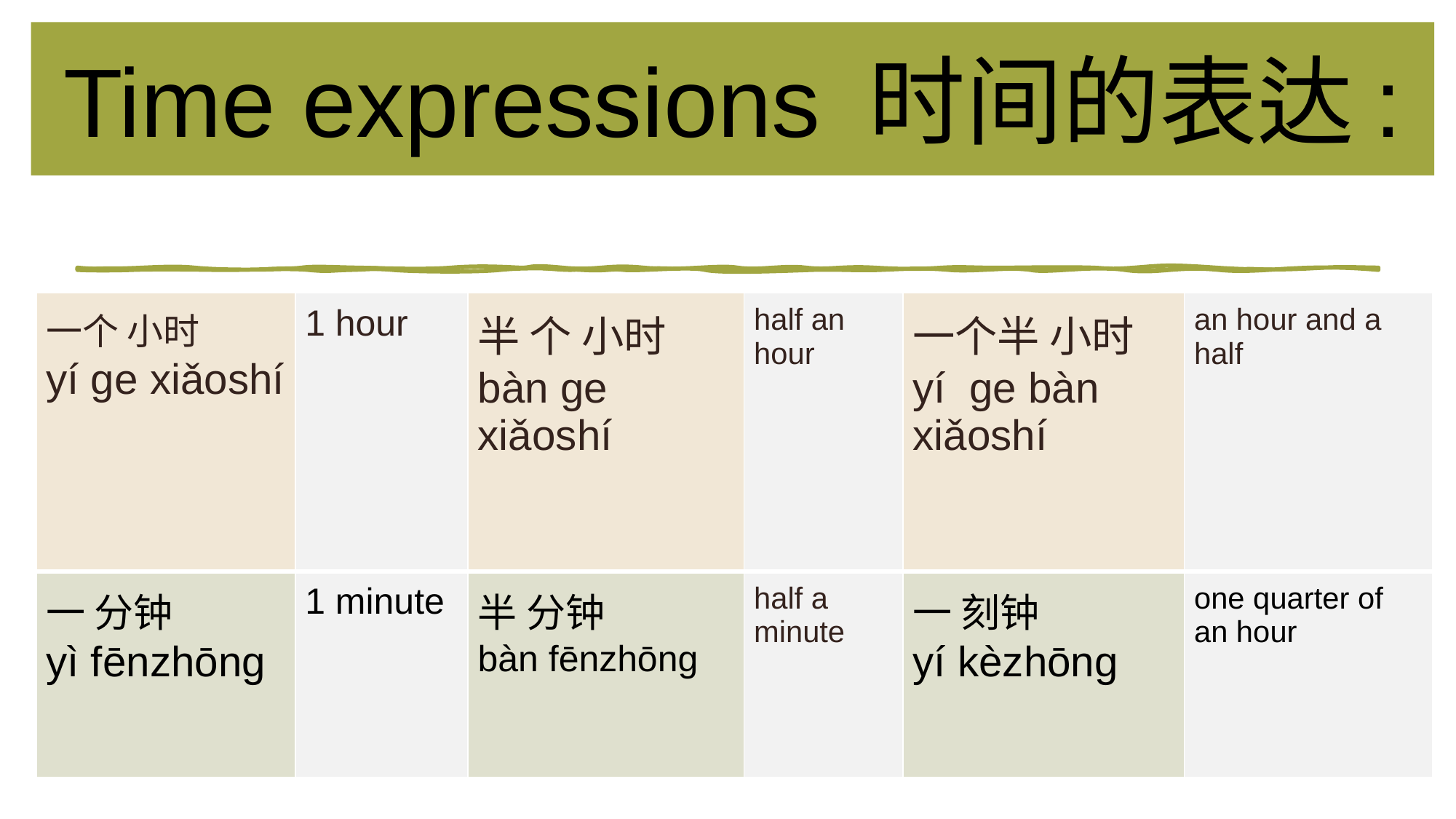

# Time expressions 时间的表达:

| 一个 小时 yí ge xiǎoshí | 1 hour | 半 个 小时 bàn ge xiǎoshí | half an hour | 一个半 小时 yí  ge bàn xiǎoshí | an hour and a half |
| --- | --- | --- | --- | --- | --- |
| 一 分钟 yì fēnzhōng | 1 minute | 半 分钟 bàn fēnzhōng | half a minute | 一 刻钟 yí kèzhōng | one quarter of an hour |